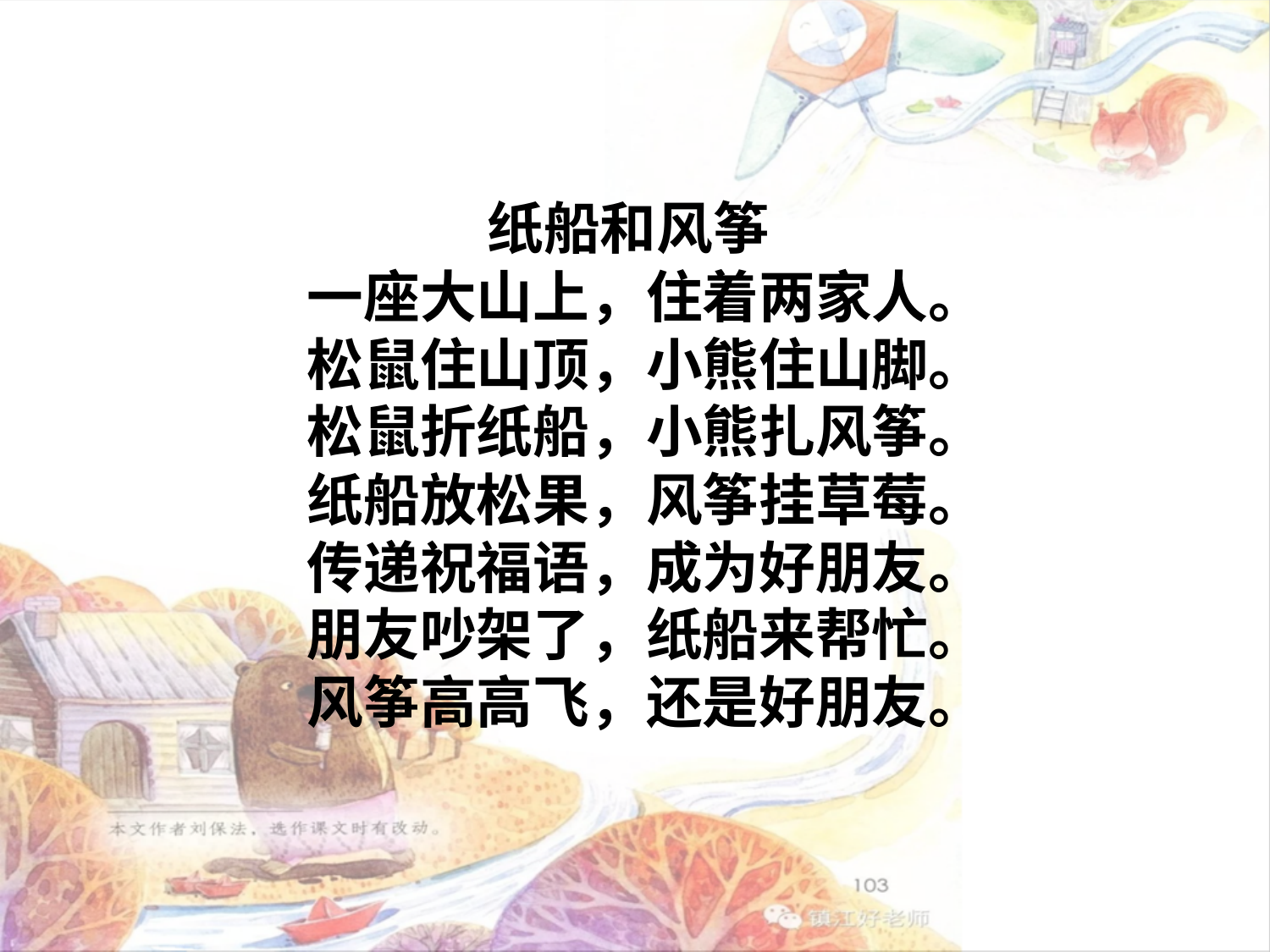

纸船和风筝
一座大山上，住着两家人。
松鼠住山顶，小熊住山脚。
松鼠折纸船，小熊扎风筝。
纸船放松果，风筝挂草莓。
传递祝福语，成为好朋友。
朋友吵架了，纸船来帮忙。
风筝高高飞，还是好朋友。